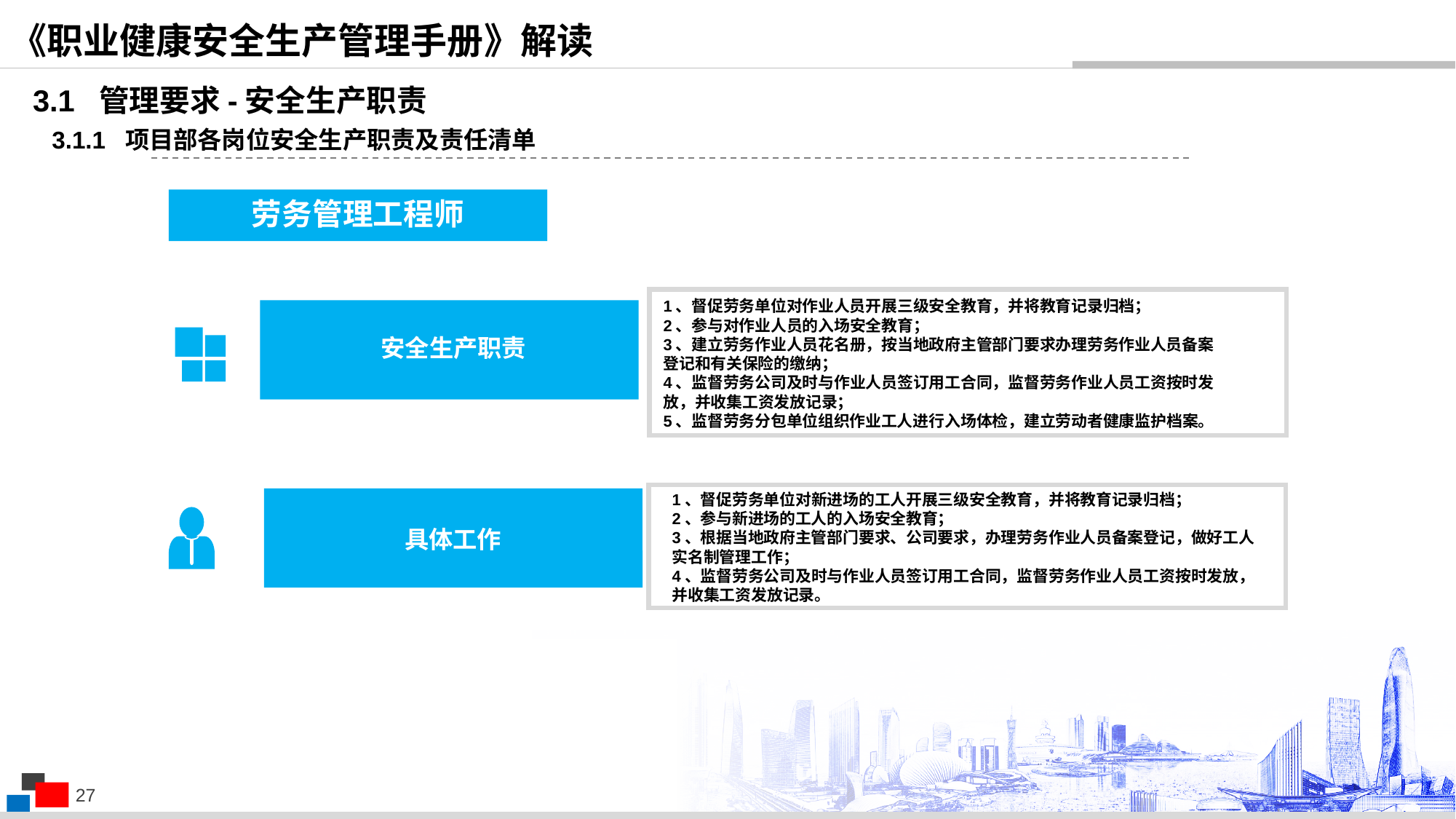

《职业健康安全生产管理手册》解读

3.1  管理要求-安全生产职责
3.1.1  项目部各岗位安全生产职责及责任清单
劳务管理工程师

1、督促劳务单位对作业人员开展三级安全教育，并将教育记录归档；
2、参与对作业人员的入场安全教育；
3、建立劳务作业人员花名册，按当地政府主管部门要求办理劳务作业人员备案登记和有关保险的缴纳；
4、监督劳务公司及时与作业人员签订用工合同，监督劳务作业人员工资按时发放，并收集工资发放记录；
5、监督劳务分包单位组织作业工人进行入场体检，建立劳动者健康监护档案。

安全生产职责
1、督促劳务单位对新进场的工人开展三级安全教育，并将教育记录归档；
2、参与新进场的工人的入场安全教育；
3、根据当地政府主管部门要求、公司要求，办理劳务作业人员备案登记，做好工人实名制管理工作；
4、监督劳务公司及时与作业人员签订用工合同，监督劳务作业人员工资按时发放，并收集工资发放记录。

具体工作